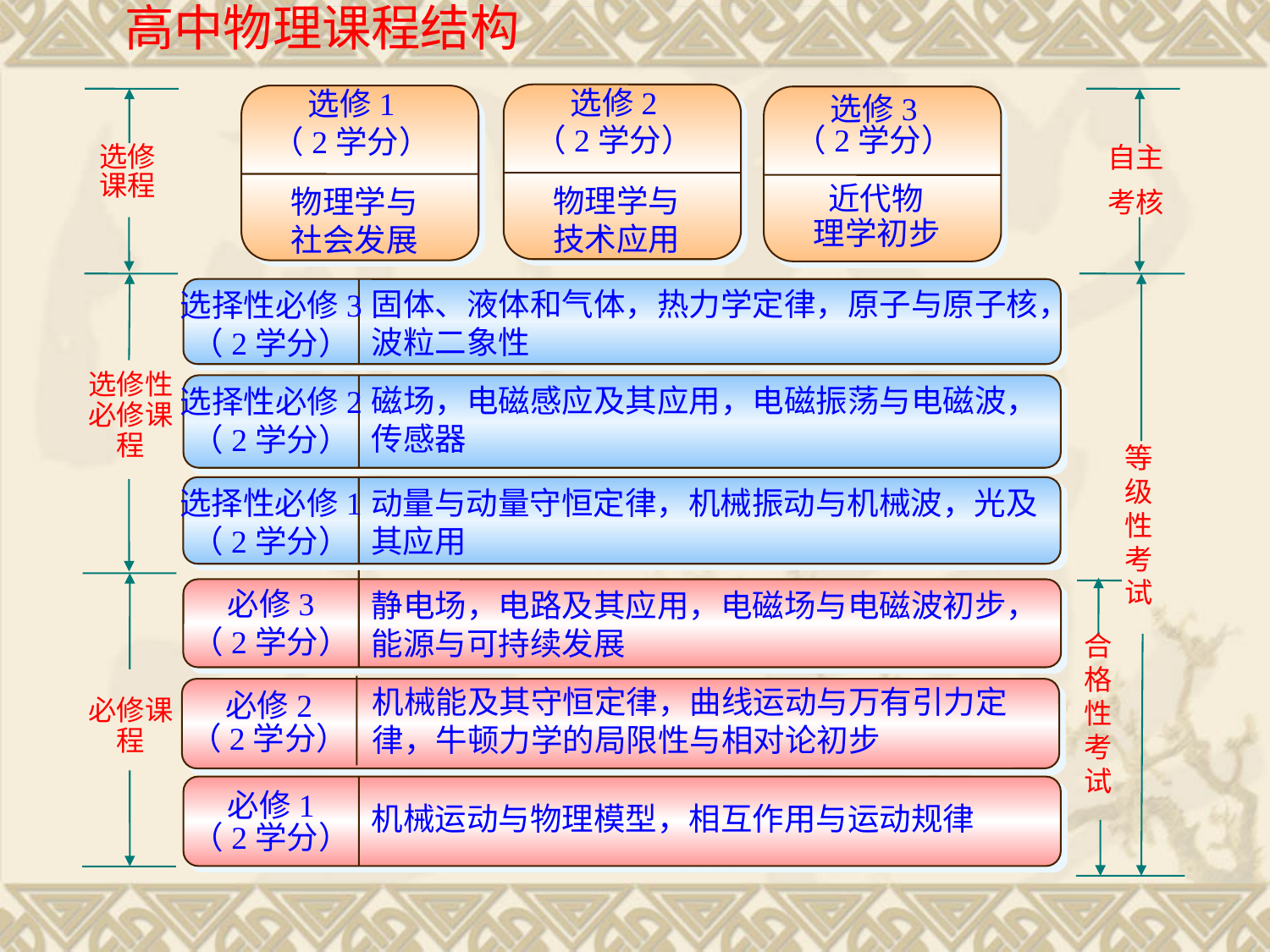

高中物理课程结构

选修2
（2学分）

物理学与技术应用
选修1
（2学分）

物理学与社会发展
选修3
（2学分）

 近代物理学初步

选修
课程

自主
考核

选修性必修课程

等级性考试

固体、液体和气体，热力学定律，原子与原子核，波粒二象性
选择性必修3
（2学分）

磁场，电磁感应及其应用，电磁振荡与电磁波，传感器
选择性必修2
（2学分）

选择性必修1
（2学分）

动量与动量守恒定律，机械振动与机械波，光及其应用

必修3
（2学分）
静电场，电路及其应用，电磁场与电磁波初步，能源与可持续发展

必修课程

合格性考试

必修2
（2学分）

机械能及其守恒定律，曲线运动与万有引力定律，牛顿力学的局限性与相对论初步
必修1
（2学分）

机械运动与物理模型，相互作用与运动规律